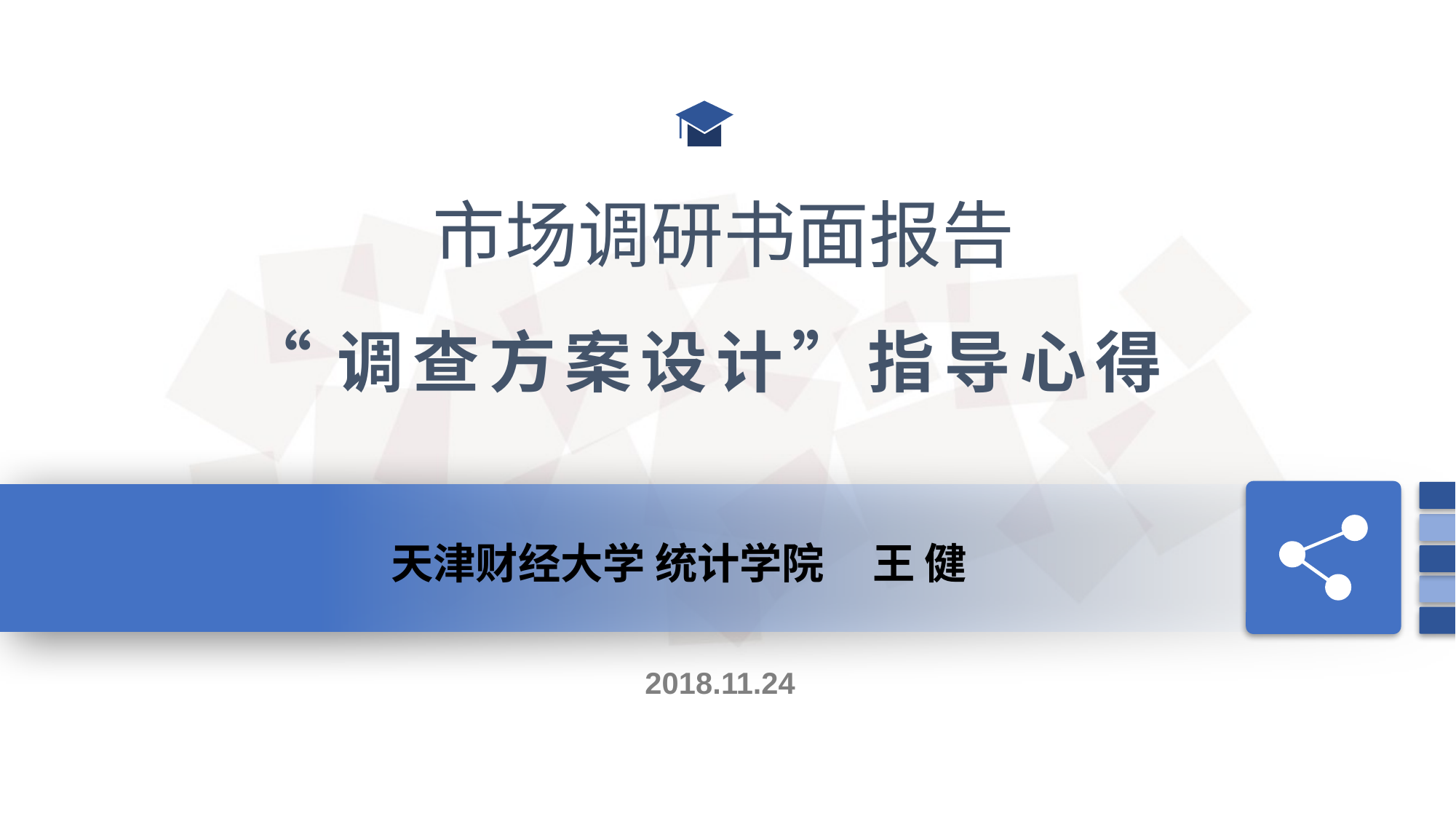

市场调研书面报告
“调查方案设计”指导心得

      天津财经大学 统计学院     王 健

2018.11.24